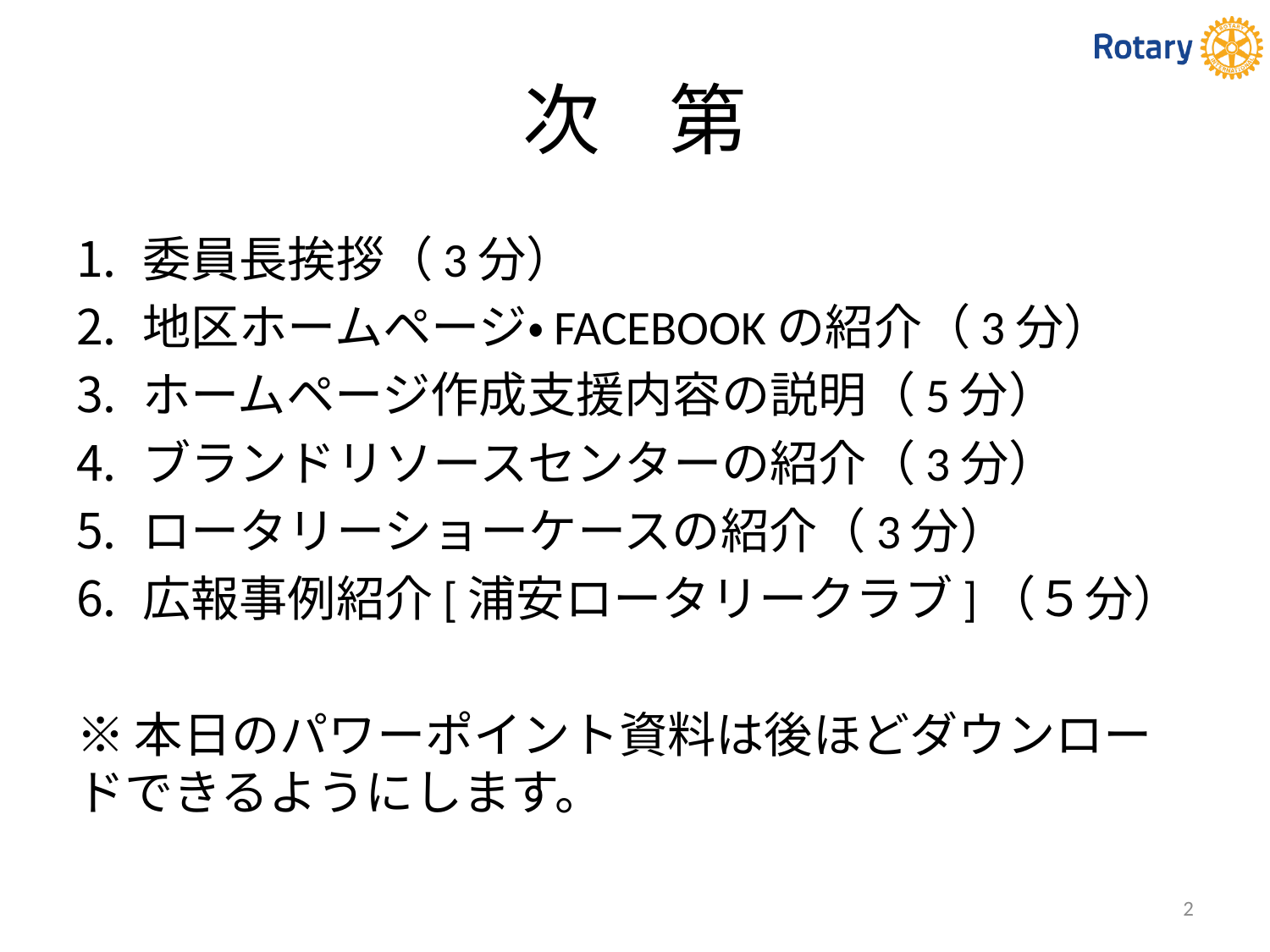

# 次    第
委員長挨拶（3分）
地区ホームページ・FACEBOOKの紹介（3分）
ホームページ作成支援内容の説明（5分）
ブランドリソースセンターの紹介（3分）
ロータリーショーケースの紹介（3分）
広報事例紹介[浦安ロータリークラブ]（５分）

※本日のパワーポイント資料は後ほどダウンロードできるようにします。

2